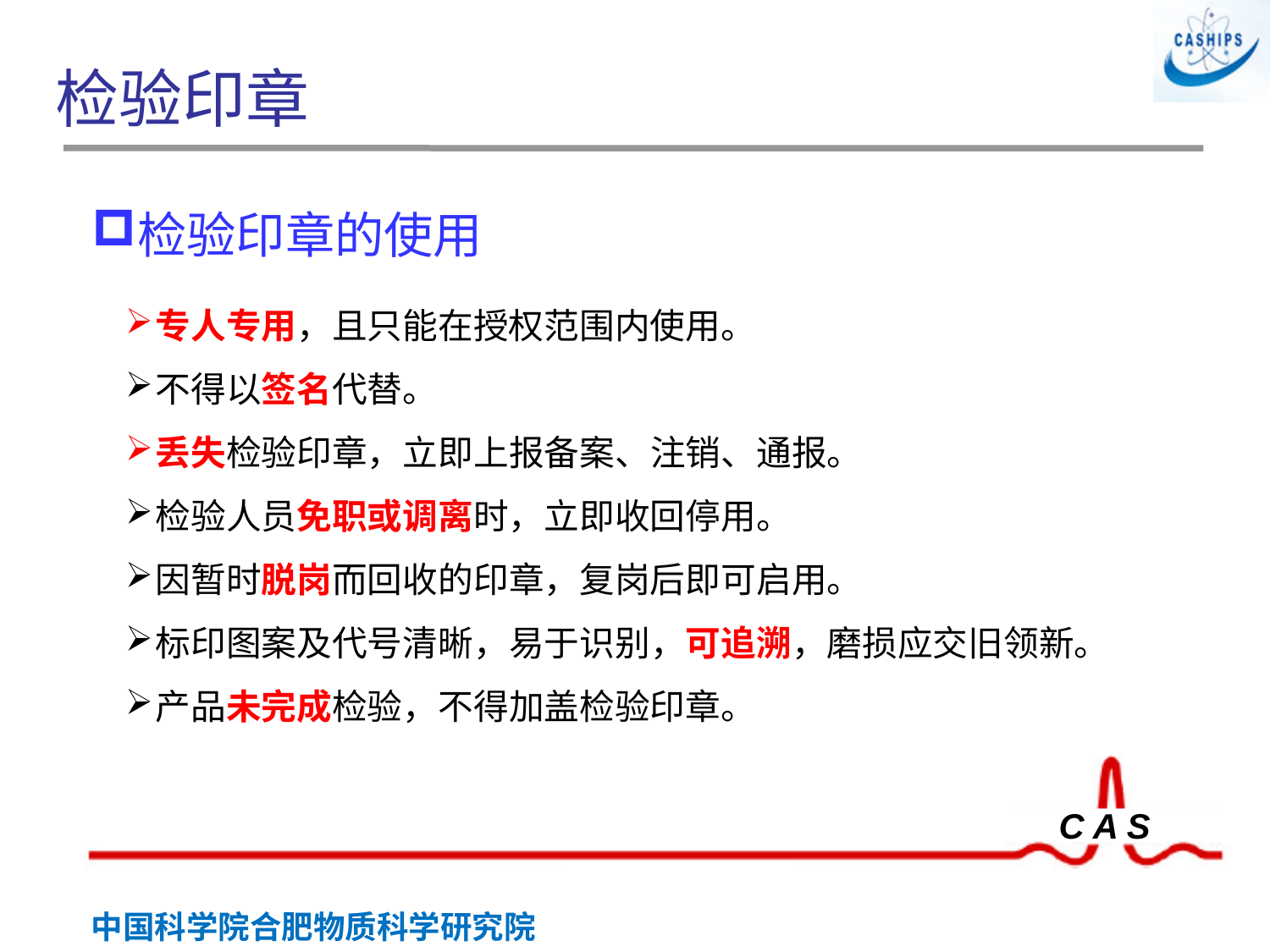

# 检验印章
检验印章的使用

专人专用，且只能在授权范围内使用。
不得以签名代替。
丢失检验印章，立即上报备案、注销、通报。
检验人员免职或调离时，立即收回停用。
因暂时脱岗而回收的印章，复岗后即可启用。
标印图案及代号清晰，易于识别，可追溯，磨损应交旧领新。
产品未完成检验，不得加盖检验印章。
  胶印章
钢印章
封印章